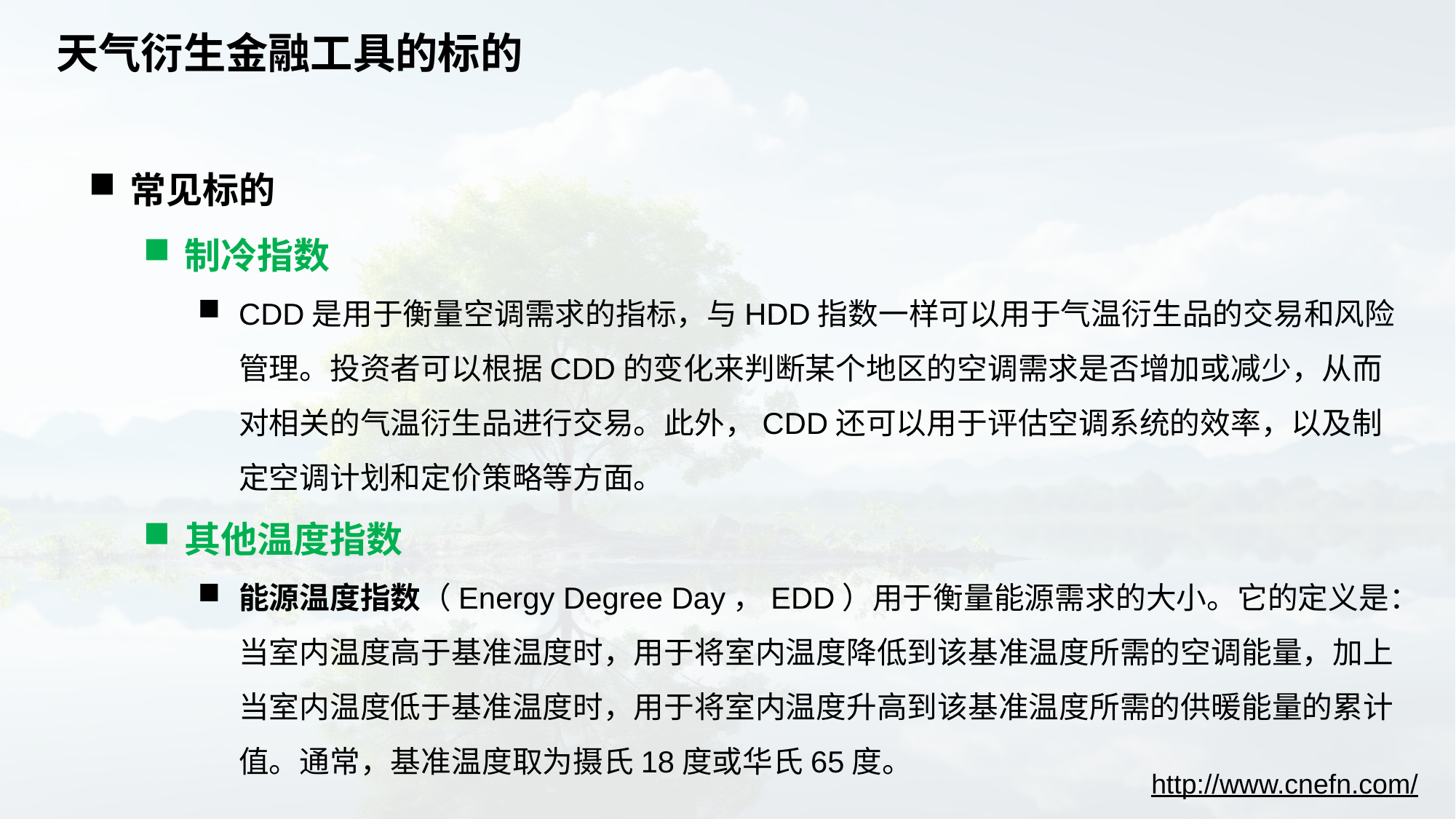

# 天气衍生金融工具的标的
常见标的
制冷指数
CDD是用于衡量空调需求的指标，与HDD指数一样可以用于气温衍生品的交易和风险管理。投资者可以根据CDD的变化来判断某个地区的空调需求是否增加或减少，从而对相关的气温衍生品进行交易。此外，CDD还可以用于评估空调系统的效率，以及制定空调计划和定价策略等方面。
其他温度指数
能源温度指数（Energy Degree Day，EDD）用于衡量能源需求的大小。它的定义是：当室内温度高于基准温度时，用于将室内温度降低到该基准温度所需的空调能量，加上当室内温度低于基准温度时，用于将室内温度升高到该基准温度所需的供暖能量的累计值。通常，基准温度取为摄氏18度或华氏65度。